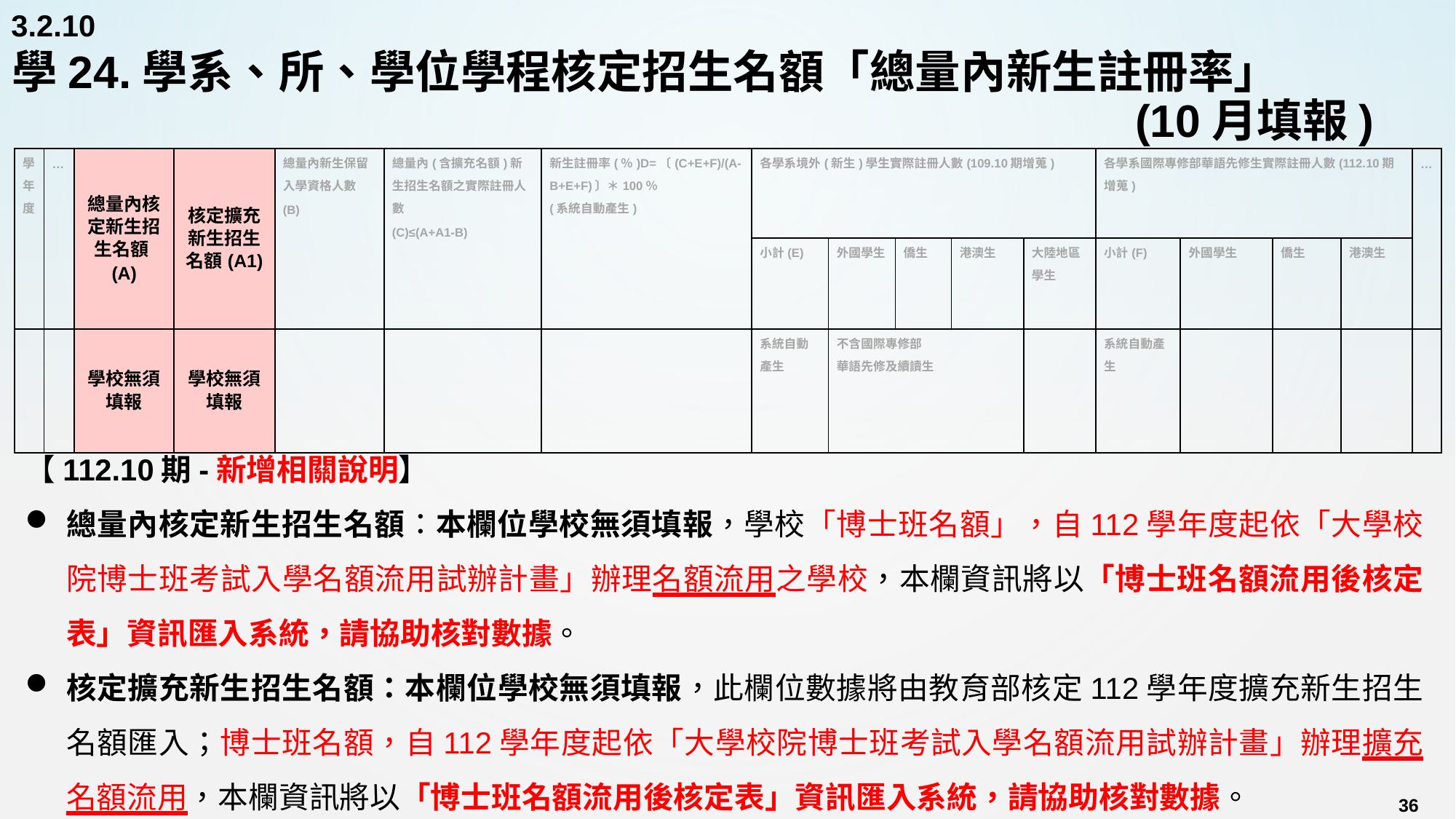

3.2.10
# 學24.學系、所、學位學程核定招生名額「總量內新生註冊率」 (10月填報)
| 學年度 | … | 總量內核定新生招生名額(A) | 核定擴充新生招生名額(A1) | 總量內新生保留入學資格人數(B) | 總量內(含擴充名額)新生招生名額之實際註冊人數 (C)≤(A+A1-B) | 新生註冊率(％)D=〔(C+E+F)/(A-B+E+F)〕＊100％ (系統自動產生) | 各學系境外(新生)學生實際註冊人數(109.10期增蒐) |  |  |  |  | 各學系國際專修部華語先修生實際註冊人數(112.10期增蒐) |  |  |  | … |
| --- | --- | --- | --- | --- | --- | --- | --- | --- | --- | --- | --- | --- | --- | --- | --- | --- |
|  |  |  |  |  |  |  | 小計(E) | 外國學生 | 僑生 | 港澳生 | 大陸地區學生 | 小計(F) | 外國學生 | 僑生 | 港澳生 |  |
|  |  | 學校無須填報 | 學校無須填報 |  |  |  | 系統自動產生 | 不含國際專修部 華語先修及續讀生 |  |  |  | 系統自動產生 |  |  |  |  |
【112.10期-新增相關說明】
總量內核定新生招生名額：本欄位學校無須填報，學校「博士班名額」，自112學年度起依「大學校院博士班考試入學名額流用試辦計畫」辦理名額流用之學校，本欄資訊將以「博士班名額流用後核定表」資訊匯入系統，請協助核對數據。
核定擴充新生招生名額：本欄位學校無須填報，此欄位數據將由教育部核定112學年度擴充新生招生名額匯入；博士班名額，自112學年度起依「大學校院博士班考試入學名額流用試辦計畫」辦理擴充名額流用，本欄資訊將以「博士班名額流用後核定表」資訊匯入系統，請協助核對數據。